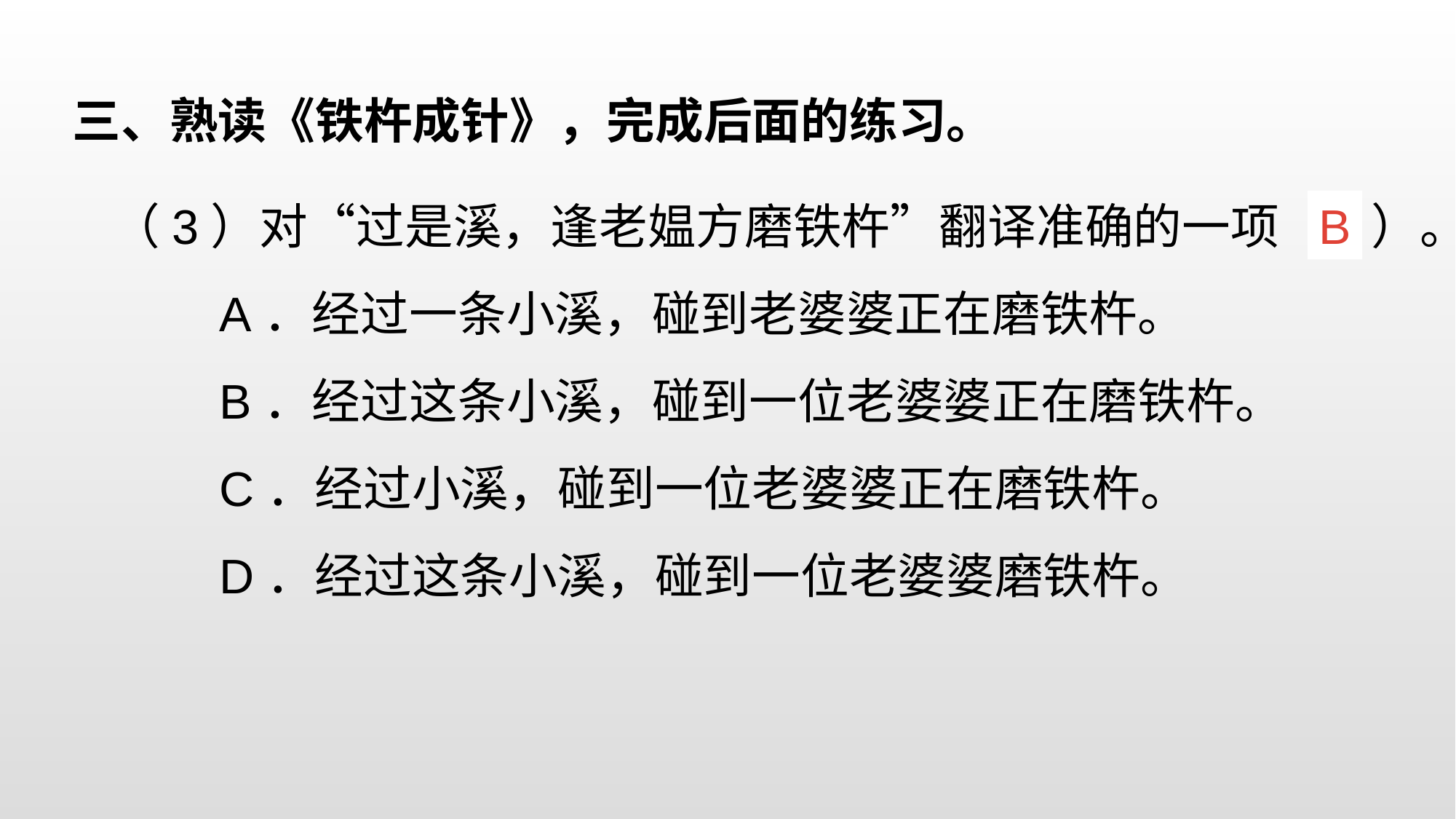

三、熟读《铁杵成针》，完成后面的练习。
（3）对“过是溪，逢老媪方磨铁杵”翻译准确的一项（    ）。
        A．经过一条小溪，碰到老婆婆正在磨铁杵。
        B．经过这条小溪，碰到一位老婆婆正在磨铁杵。
        C．经过小溪，碰到一位老婆婆正在磨铁杵。
        D．经过这条小溪，碰到一位老婆婆磨铁杵。
B